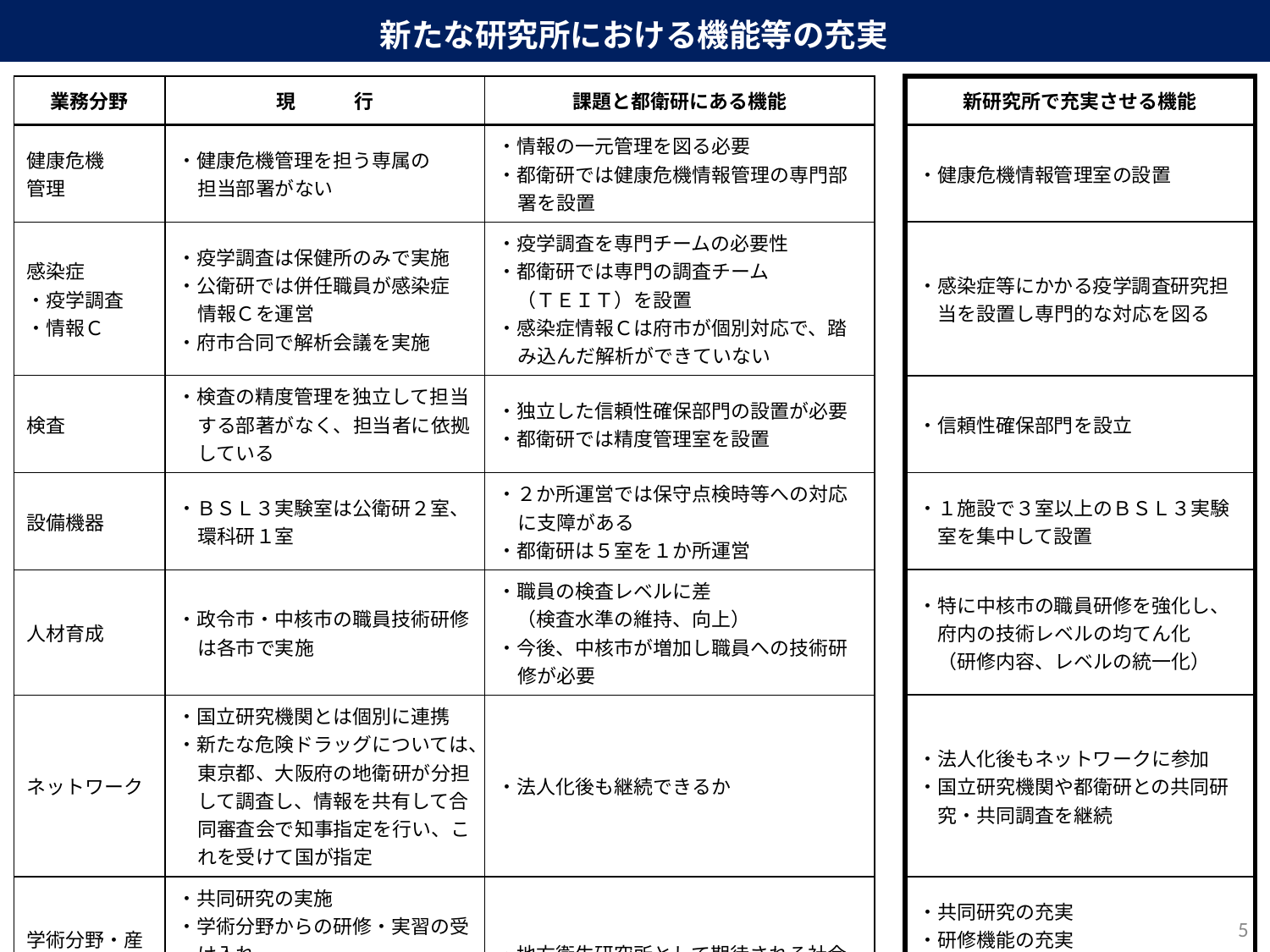

新たな研究所における機能等の充実
| 業務分野 | 現　　　行 | 課題と都衛研にある機能 |  | 新研究所で充実させる機能 |
| --- | --- | --- | --- | --- |
| 健康危機 管理 | ・健康危機管理を担う専属の 担当部署がない | ・情報の一元管理を図る必要 ・都衛研では健康危機情報管理の専門部署を設置 |  | ・健康危機情報管理室の設置 |
| 感染症 ・疫学調査 ・情報Ｃ | ・疫学調査は保健所のみで実施 ・公衛研では併任職員が感染症 情報Ｃを運営 ・府市合同で解析会議を実施 | ・疫学調査を専門チームの必要性 ・都衛研では専門の調査チーム 　（ＴＥＩＴ）を設置 ・感染症情報Ｃは府市が個別対応で、踏み込んだ解析ができていない |  | ・感染症等にかかる疫学調査研究担当を設置し専門的な対応を図る |
| 検査 | ・検査の精度管理を独立して担当する部著がなく、担当者に依拠している | ・独立した信頼性確保部門の設置が必要 ・都衛研では精度管理室を設置 |  | ・信頼性確保部門を設立 |
| 設備機器 | ・ＢＳＬ３実験室は公衛研２室、環科研１室 | ・２か所運営では保守点検時等への対応に支障がある ・都衛研は５室を１か所運営 |  | ・１施設で３室以上のＢＳＬ３実験室を集中して設置 |
| 人材育成 | ・政令市・中核市の職員技術研修は各市で実施 | ・職員の検査レベルに差 　（検査水準の維持、向上） ・今後、中核市が増加し職員への技術研修が必要 |  | ・特に中核市の職員研修を強化し、府内の技術レベルの均てん化 　（研修内容、レベルの統一化） |
| ネットワーク | ・国立研究機関とは個別に連携 ・新たな危険ドラッグについては、東京都、大阪府の地衛研が分担して調査し、情報を共有して合同審査会で知事指定を行い、これを受けて国が指定 | ・法人化後も継続できるか |  | ・法人化後もネットワークに参加 ・国立研究機関や都衛研との共同研 究・共同調査を継続 |
| 学術分野・産業界への支援 ・連携 | ・共同研究の実施 ・学術分野からの研修・実習の受け入れ ・専門的な相談 ・特定保健用食品申請品の関与成分分析 | ・地方衛生研究所として期待される社会的ニーズへの対応 |  | ・共同研究の充実 ・研修機能の充実 ・専門的な相談の充実 ・特定保健用食品等への専門的な関与 |
5